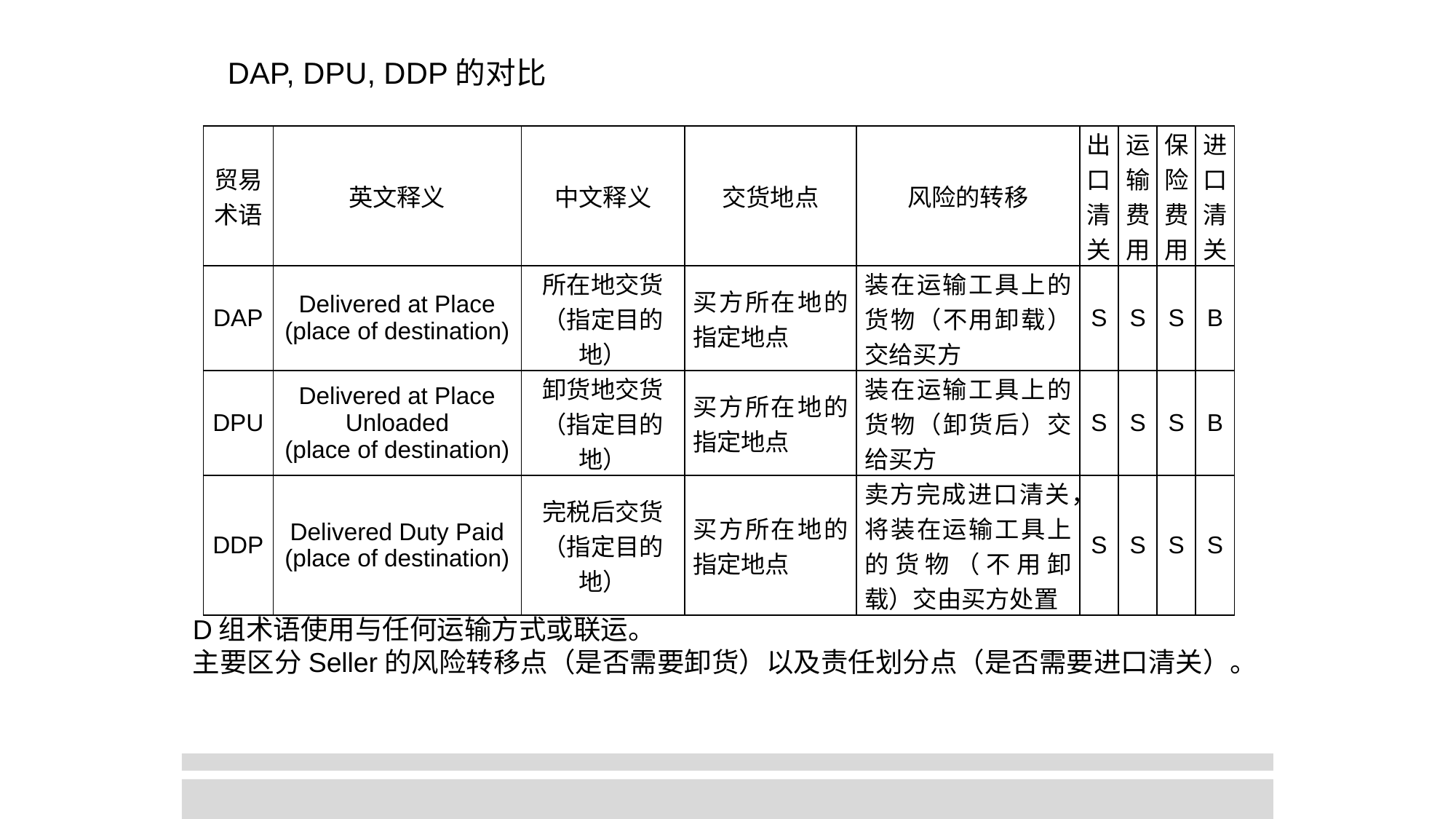

DAP, DPU, DDP的对比
| 贸易 术语 | 英文释义 | 中文释义 | 交货地点 | 风险的转移 | 出口 清关 | 运输 费用 | 保险 费用 | 进口 清关 |
| --- | --- | --- | --- | --- | --- | --- | --- | --- |
| DAP | Delivered at Place (place of destination) | 所在地交货 （指定目的地） | 买方所在地的指定地点 | 装在运输工具上的货物（不用卸载）交给买方 | S | S | S | B |
| DPU | Delivered at Place Unloaded (place of destination) | 卸货地交货 （指定目的地） | 买方所在地的指定地点 | 装在运输工具上的货物（卸货后）交给买方 | S | S | S | B |
| DDP | Delivered Duty Paid (place of destination) | 完税后交货 （指定目的地） | 买方所在地的指定地点 | 卖方完成进口清关，将装在运输工具上的货物（不用卸载）交由买方处置 | S | S | S | S |
D组术语使用与任何运输方式或联运。
主要区分Seller的风险转移点（是否需要卸货）以及责任划分点（是否需要进口清关）。